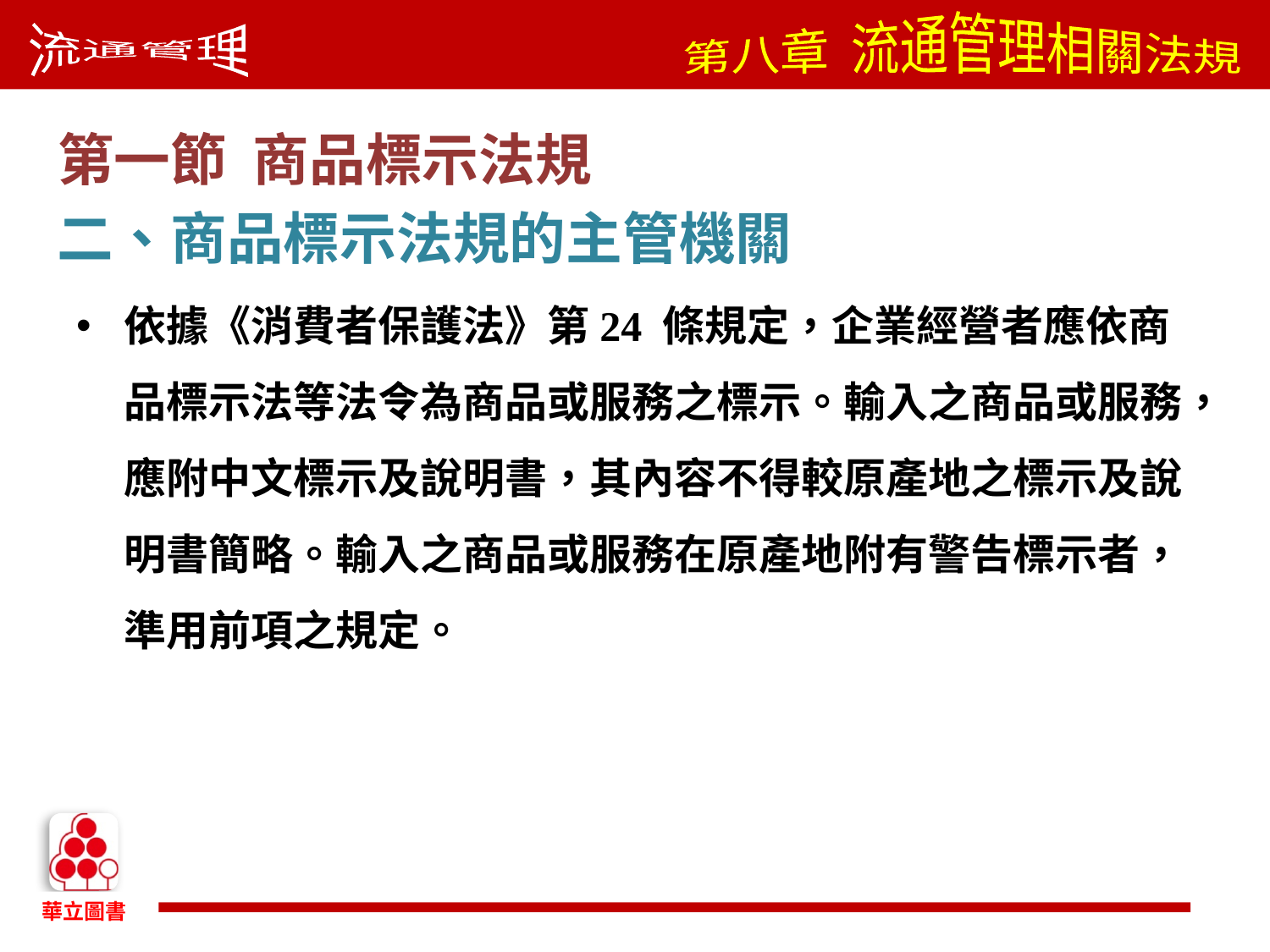

第一節  商品標示法規
二、商品標示法規的主管機關
依據《消費者保護法》第24 條規定，企業經營者應依商品標示法等法令為商品或服務之標示。輸入之商品或服務，應附中文標示及說明書，其內容不得較原產地之標示及說明書簡略。輸入之商品或服務在原產地附有警告標示者，準用前項之規定。